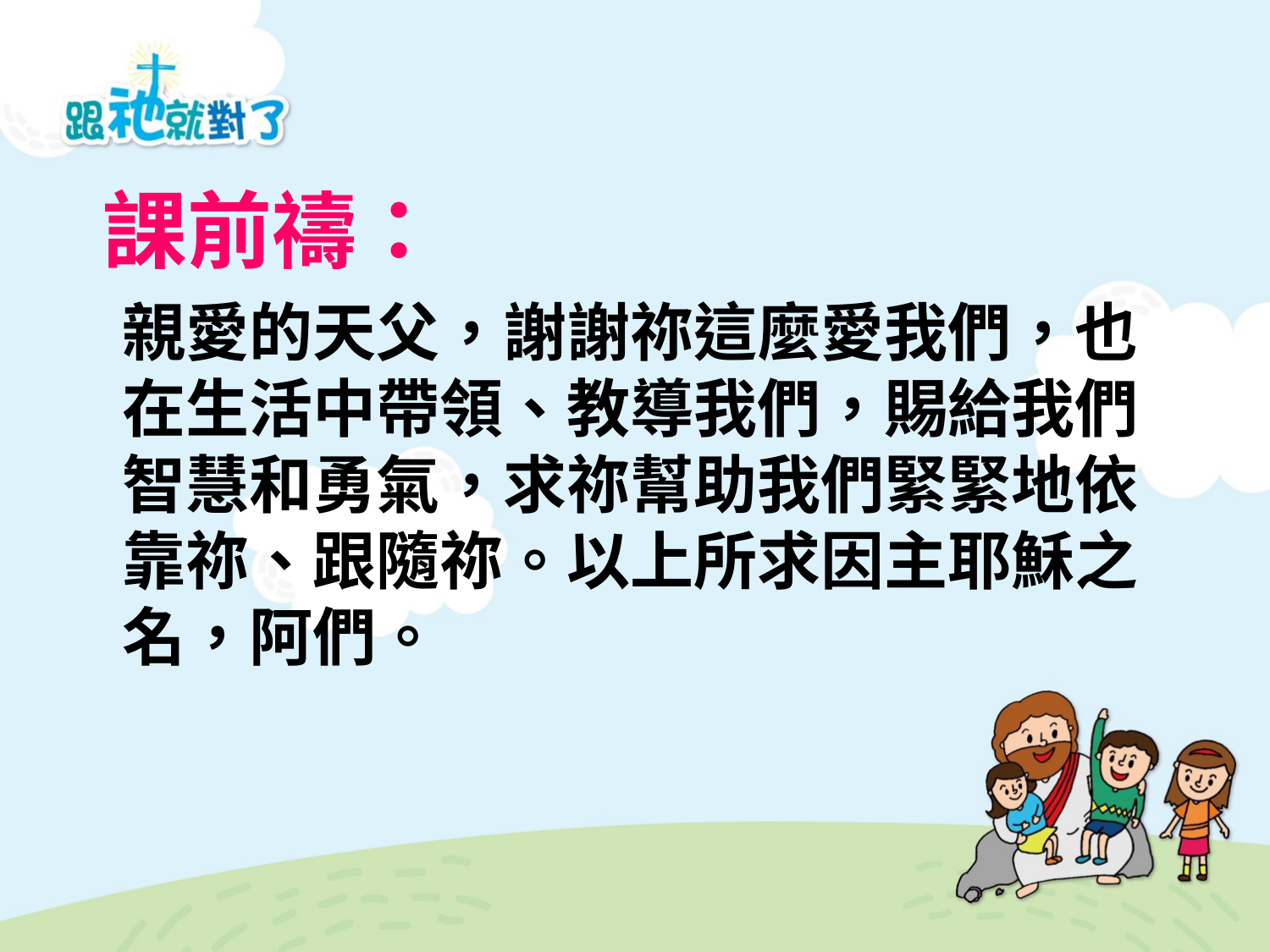

課前禱：
親愛的天父，謝謝祢這麼愛我們，也在生活中帶領、教導我們，賜給我們智慧和勇氣，求祢幫助我們緊緊地依靠祢、跟隨祢。以上所求因主耶穌之名，阿們。